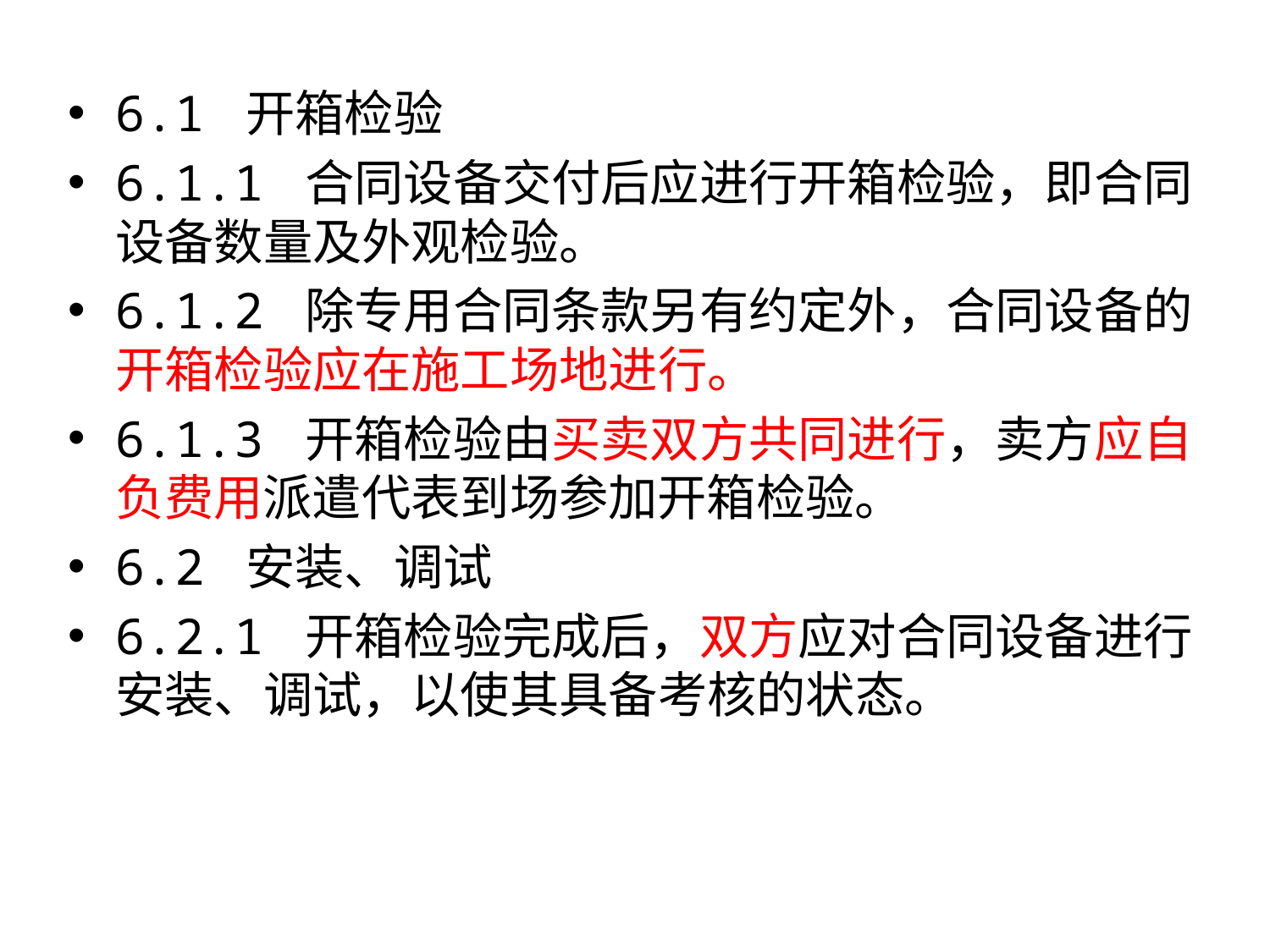

6.1 开箱检验
6.1.1 合同设备交付后应进行开箱检验，即合同设备数量及外观检验。
6.1.2 除专用合同条款另有约定外，合同设备的开箱检验应在施工场地进行。
6.1.3 开箱检验由买卖双方共同进行，卖方应自负费用派遣代表到场参加开箱检验。
6.2 安装、调试
6.2.1 开箱检验完成后，双方应对合同设备进行安装、调试，以使其具备考核的状态。